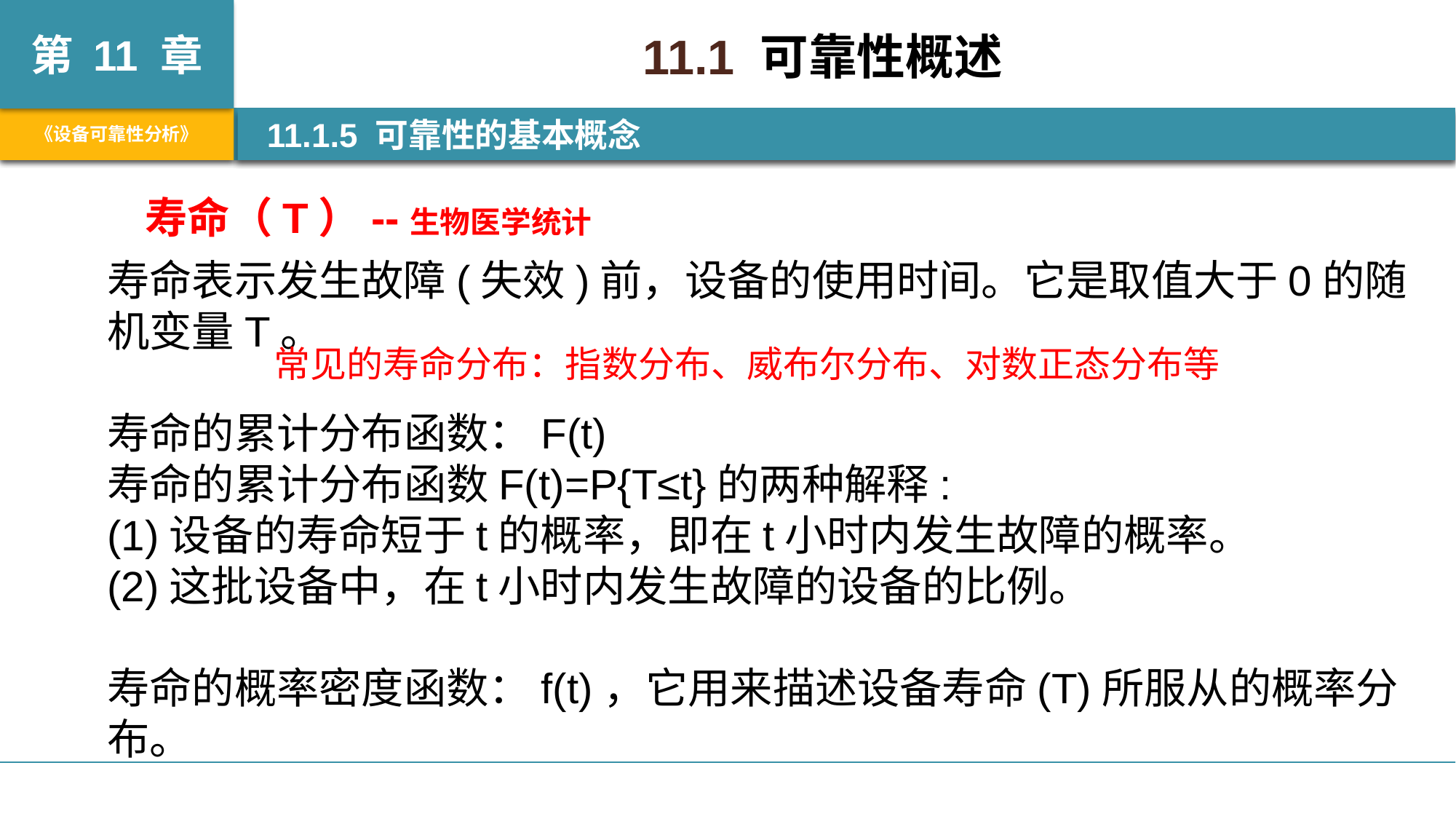

11.1 可靠性概述
  11.1.5 可靠性的基本概念
寿命（T）--生物医学统计
寿命表示发生故障(失效)前，设备的使用时间。它是取值大于0的随机变量T。

寿命的累计分布函数：F(t)
寿命的累计分布函数F(t)=P{T≤t}的两种解释:
(1)设备的寿命短于t的概率，即在t小时内发生故障的概率。
(2)这批设备中，在t小时内发生故障的设备的比例。

寿命的概率密度函数：f(t)，它用来描述设备寿命(T)所服从的概率分布。
常见的寿命分布：指数分布、威布尔分布、对数正态分布等